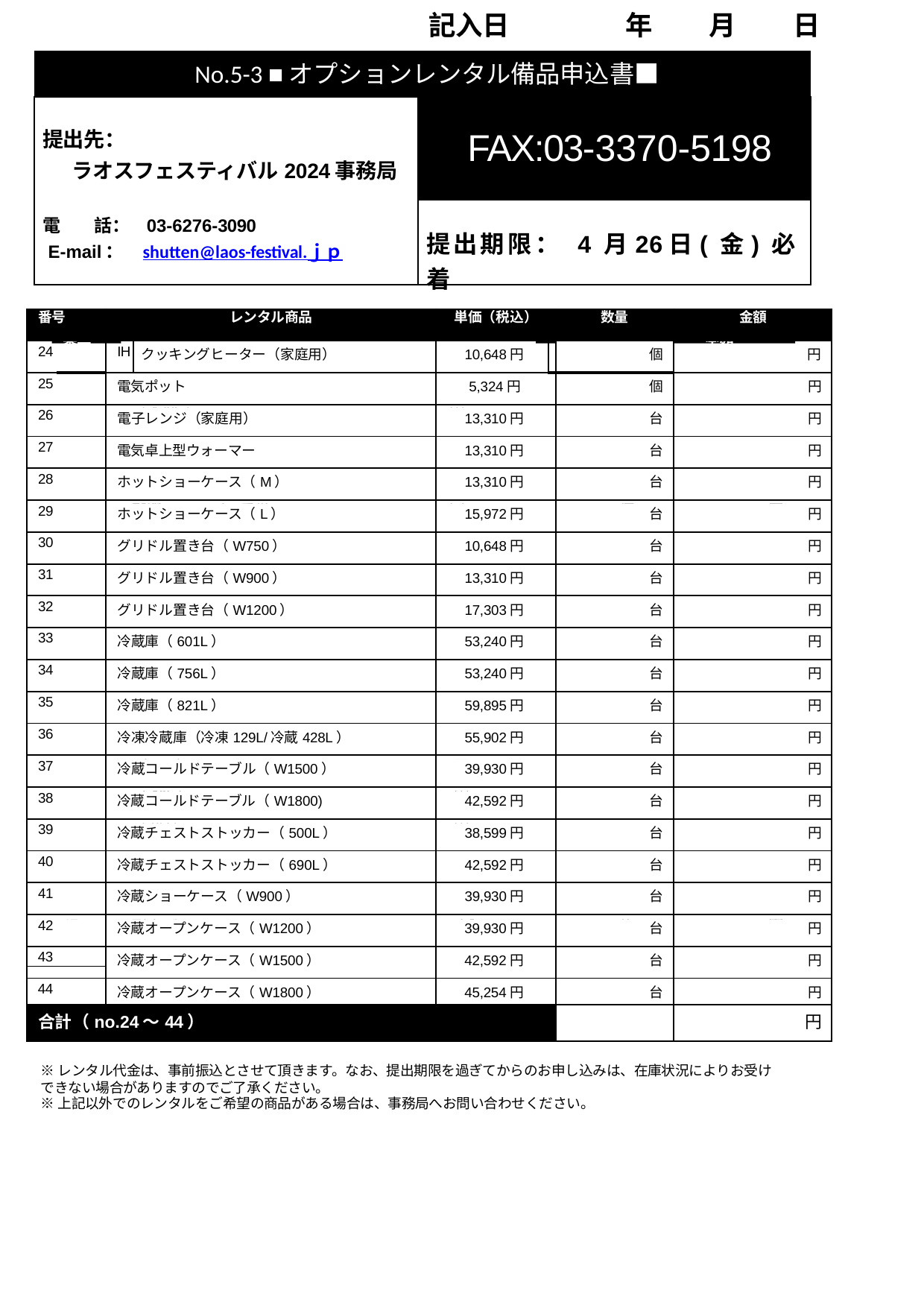

記入日
年
月
日
| No.5-3 ■オプションレンタル備品申込書■ |  |
| --- | --- |
| 提出先： ラオスフェスティバル2024事務局 電 話： 03-6276-3090 E-mail： shutten@laos-festival.ｊｐ | FAX:03-3370-5198 |
|  | 提出期限： 4 月26日( 金) 必着 |
| 番号 |  | レンタル商品 |  | 単価（税込） |  | 数量 |  | ⾦額 |  |
| --- | --- | --- | --- | --- | --- | --- | --- | --- | --- |
|  |  |  |  |  |  |  |  |  |  |
| 24 |  | IH | クッキングヒーター（家庭⽤） | 10,648円 |  | 個 |  |  | 円 |
| 25 |  | 電気ポット |  | 5,324円 |  | 個 |  | 円 |  |
| 26 |  | 電⼦レンジ（家庭⽤） |  | 13,310円 |  | 台 |  | 円 |  |
| 27 |  | 電気卓上型ウォーマー |  | 13,310円 |  | 台 |  | 円 |  |
| 28 |  | ホットショーケース（M） |  | 13,310円 |  | 台 |  | 円 |  |
| 29 |  | ホットショーケース（L） |  | 15,972円 |  | 台 |  | 円 |  |
| 30 |  | グリドル置き台（W750） |  | 10,648円 |  | 台 |  | 円 |  |
| 31 |  | グリドル置き台（W900） |  | 13,310円 |  | 台 |  | 円 |  |
| 32 |  | グリドル置き台（W1200） |  | 17,303円 |  | 台 |  | 円 |  |
| 33 |  | 冷蔵庫（601L） |  | 53,240円 |  | 台 |  | 円 |  |
| 34 |  | 冷蔵庫（756L） |  | 53,240円 |  | 台 |  | 円 |  |
| 35 |  | 冷蔵庫（821L） |  | 59,895円 |  | 台 |  | 円 |  |
| 36 |  | 冷凍冷蔵庫（冷凍129L/冷蔵428L） |  | 55,902円 |  | 台 |  | 円 |  |
| 37 |  | 冷蔵コールドテーブル（W1500） |  | 39,930円 |  | 台 |  | 円 |  |
| 38 |  | 冷蔵コールドテーブル（W1800) |  | 42,592円 |  | 台 |  | 円 |  |
| 39 |  | 冷蔵チェストストッカー（500L） |  | 38,599円 |  | 台 |  | 円 |  |
| 40 |  | 冷蔵チェストストッカー（690L） |  | 42,592円 |  | 台 |  | 円 |  |
| 41 |  | 冷蔵ショーケース（W900） |  | 39,930円 |  | 台 |  | 円 |  |
| 42 |  | 冷蔵オープンケース（W1200） |  | 39,930円 |  | 台 |  | 円 |  |
| 43 |  | 冷蔵オープンケース（W1500） |  | 42,592円 |  | 台 |  | 円 |  |
|  |  |  |  |  |  |  |  |  |  |
| 44 |  | 冷蔵オープンケース（W1800） |  | 45,254円 |  | 台 |  | 円 |  |
| 合計（no.24〜44） |  |  |  |  |  |  |  | 円 |  |

番号
レンタル商品
単価（税
抜）
数量
金額

1- a
冷凍冷蔵庫（170L）
18,225円
台
円
1-b
冷凍冷蔵庫（230～270L）
20,000円
台
円
2–a
ガスボンベ10kg
6,000円
本
円
2-b
ガスボンベ20kg
12,000円
本
円
3
ガスコンロ（2重巻き）
5,000円
個
円
4
ガスコンロ（3重巻き）
7,000円
個
円
5
6
19,000円
フライヤーセット
台
円
21,000円
12,000円
台付き鉄板焼器
焼鳥器
台
台
円
円
7
8
7,000円
卓上鉄板焼器
台
円
9
16,000円
赤外線焼物器
台
円
10
ガス炊飯器（4～9L）
8,000円
台
円
11
寸胴鍋（45L）
6,500円
台
円
12
半寸胴鍋（28L）
5,500円
台
円
13
アルミ段付き鍋（35L)
6,000円
台
円
14
クーラーBOX（150L）
9,000円
個
円
15
机（1,800mm×600mm）（追加申込分）
2,000円
台
円
16
600円
椅子（追加申込分）
個
円
17
耐火ボード（900mm×600mm）
2,000円
枚
円
18
チェストストッカー（500ℓ）
45,000円
枚
円
円
小計
A（no.1～18）
【特記事項】
※レンタル代金は、事前振込とさせて頂きます。なお、提出期限を過ぎてからのお申し込みは、在庫状況によりお受けできない場合がありますのでご了承ください。
※上記以外でのレンタルをご希望の商品がある場合は、事務局へお問い合わせください。